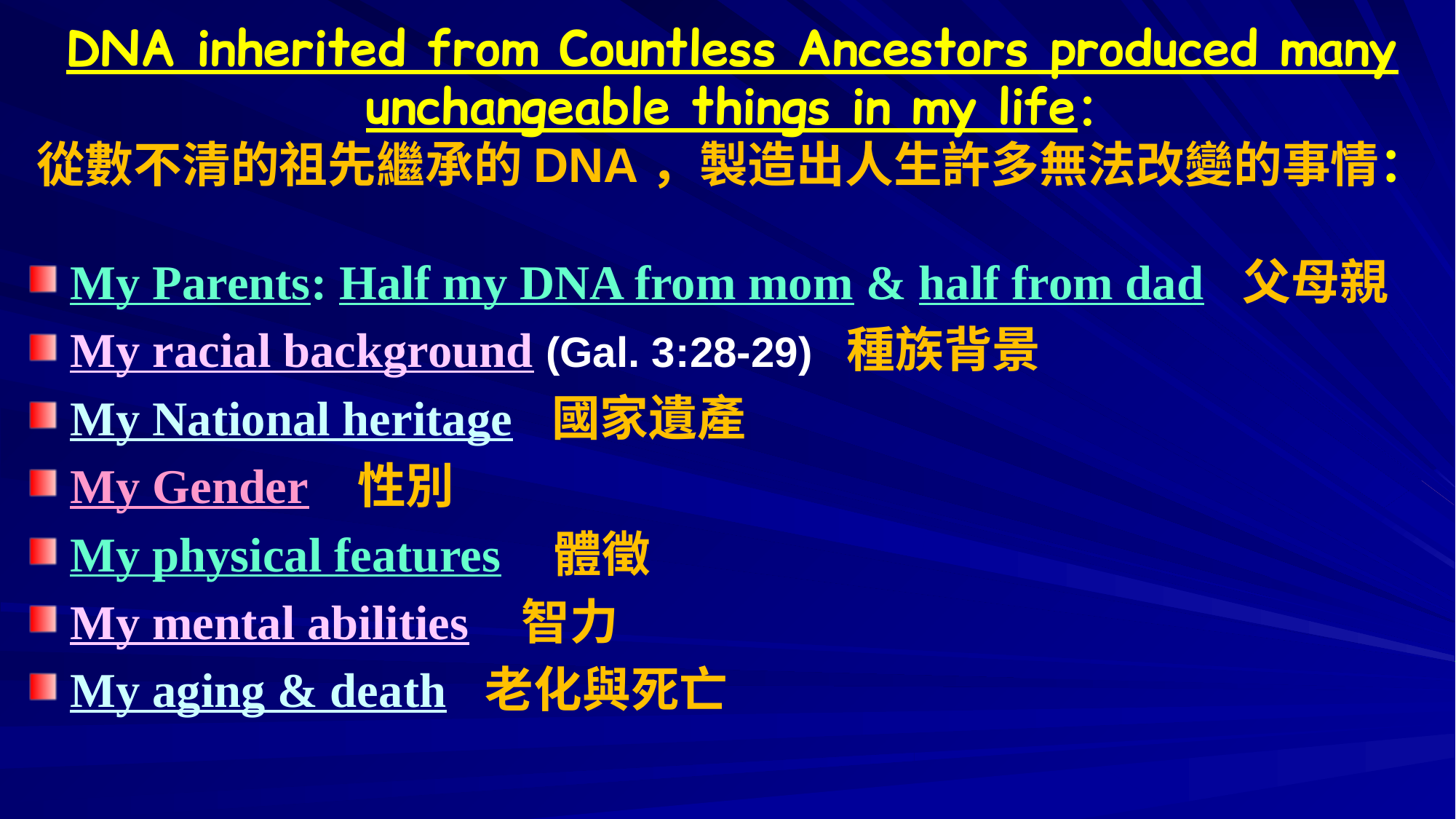

# DNA inherited from Countless Ancestors produced many unchangeable things in my life: 從數不清的祖先繼承的DNA，製造出人生許多無法改變的事情：
My Parents: Half my DNA from mom & half from dad  父母親
My racial background (Gal. 3:28-29)  種族背景
My National heritage  國家遺產
My Gender   性別
My physical features   體徵
My mental abilities   智力
My aging & death  老化與死亡